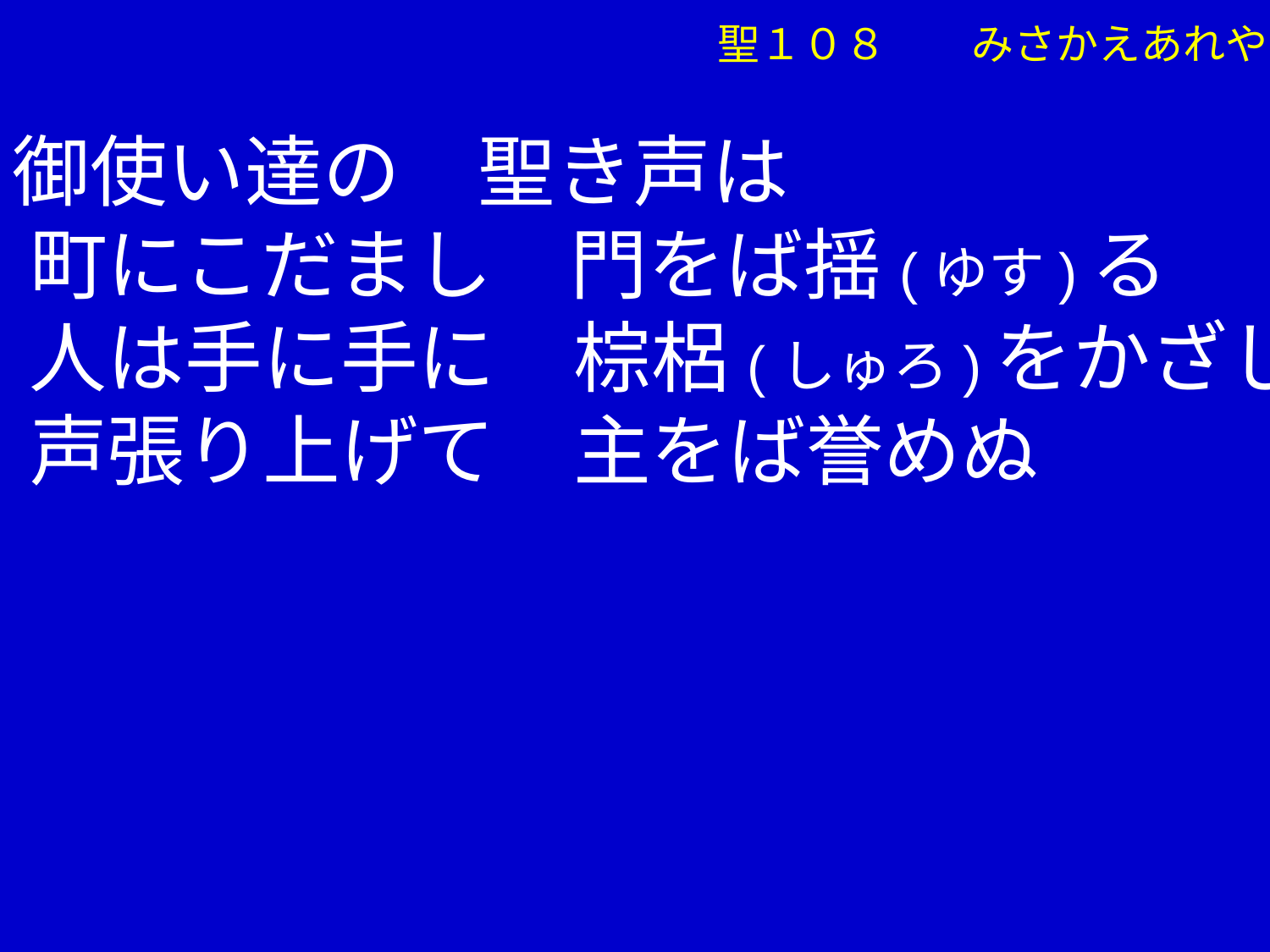

聖１０８　　みさかえあれや
➁御使い達の　聖き声は
 　町にこだまし　門をば揺(ゆす)る
 　人は手に手に　棕梠(しゅろ)をかざし
 　声張り上げて　主をば誉めぬ